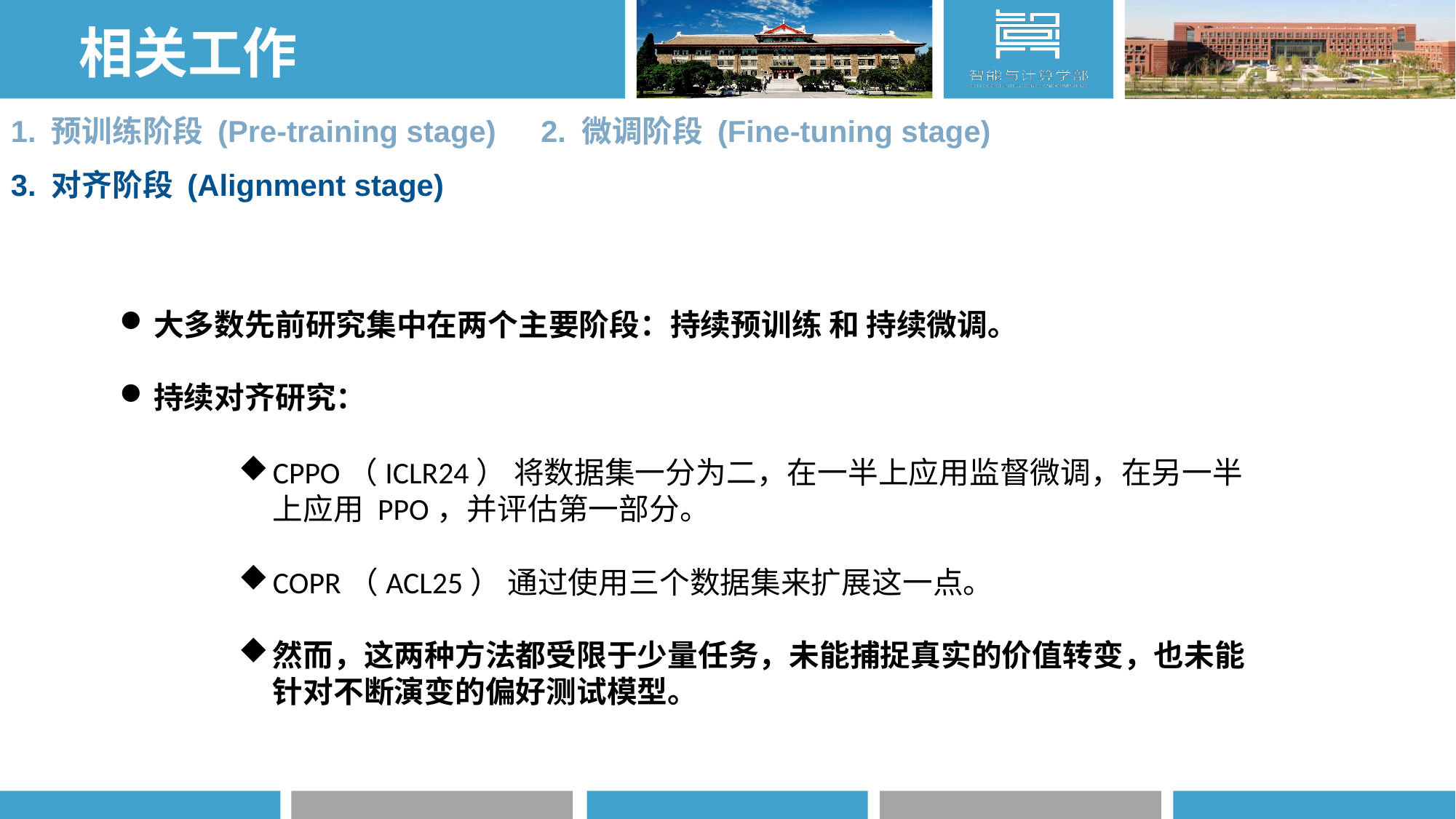

相关工作
1. 预训练阶段 (Pre-training stage)
2. 微调阶段 (Fine-tuning stage)
3. 对齐阶段 (Alignment stage)
大多数先前研究集中在两个主要阶段：持续预训练 和 持续微调。

持续对齐研究：

CPPO（ICLR24） 将数据集一分为二，在一半上应用监督微调，在另一半上应用 PPO，并评估第一部分。

COPR（ACL25） 通过使用三个数据集来扩展这一点。

然而，这两种方法都受限于少量任务，未能捕捉真实的价值转变，也未能针对不断演变的偏好测试模型。